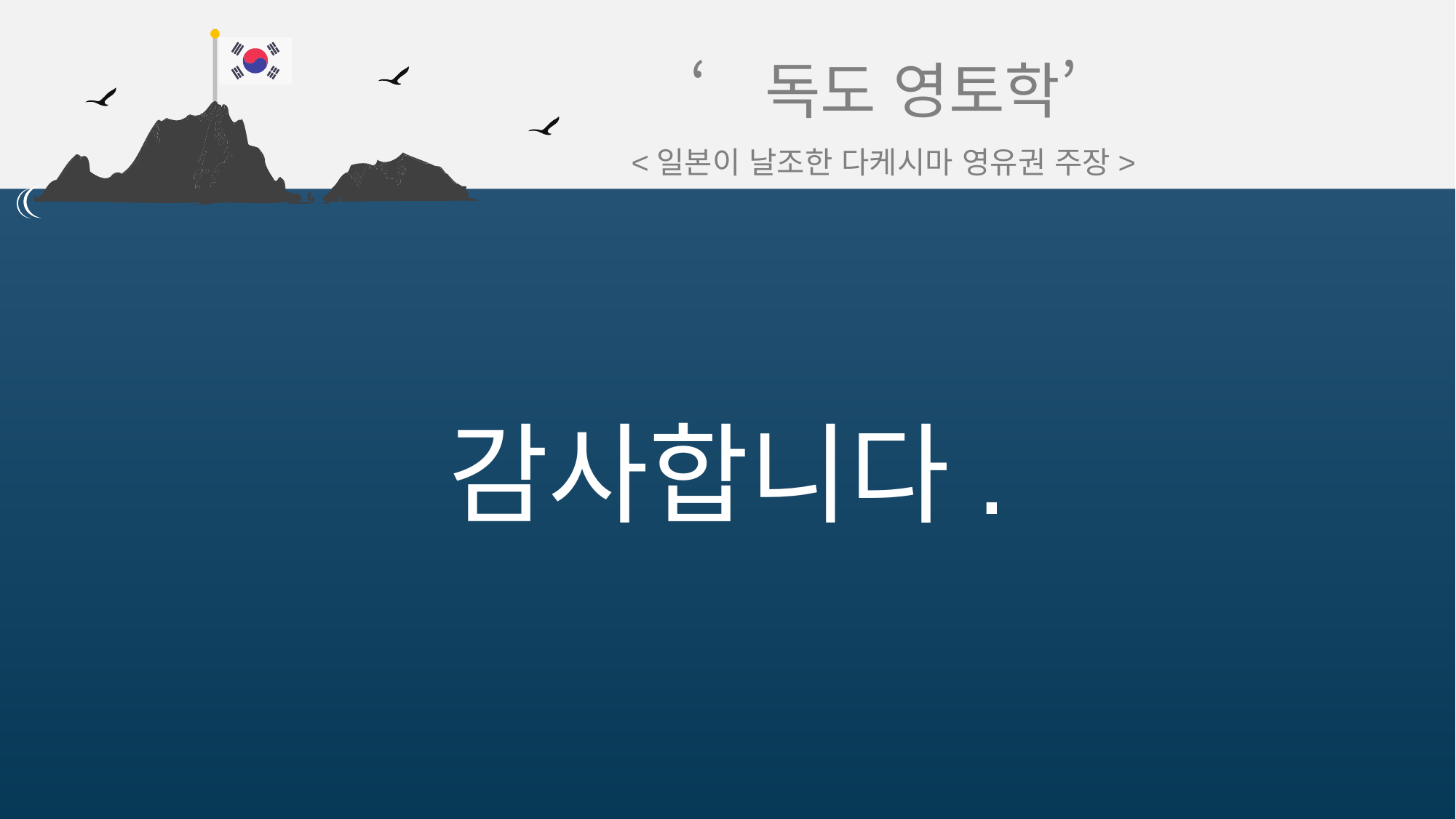

‘독도 영토학’
<일본이 날조한 다케시마 영유권 주장>

# 감사합니다.